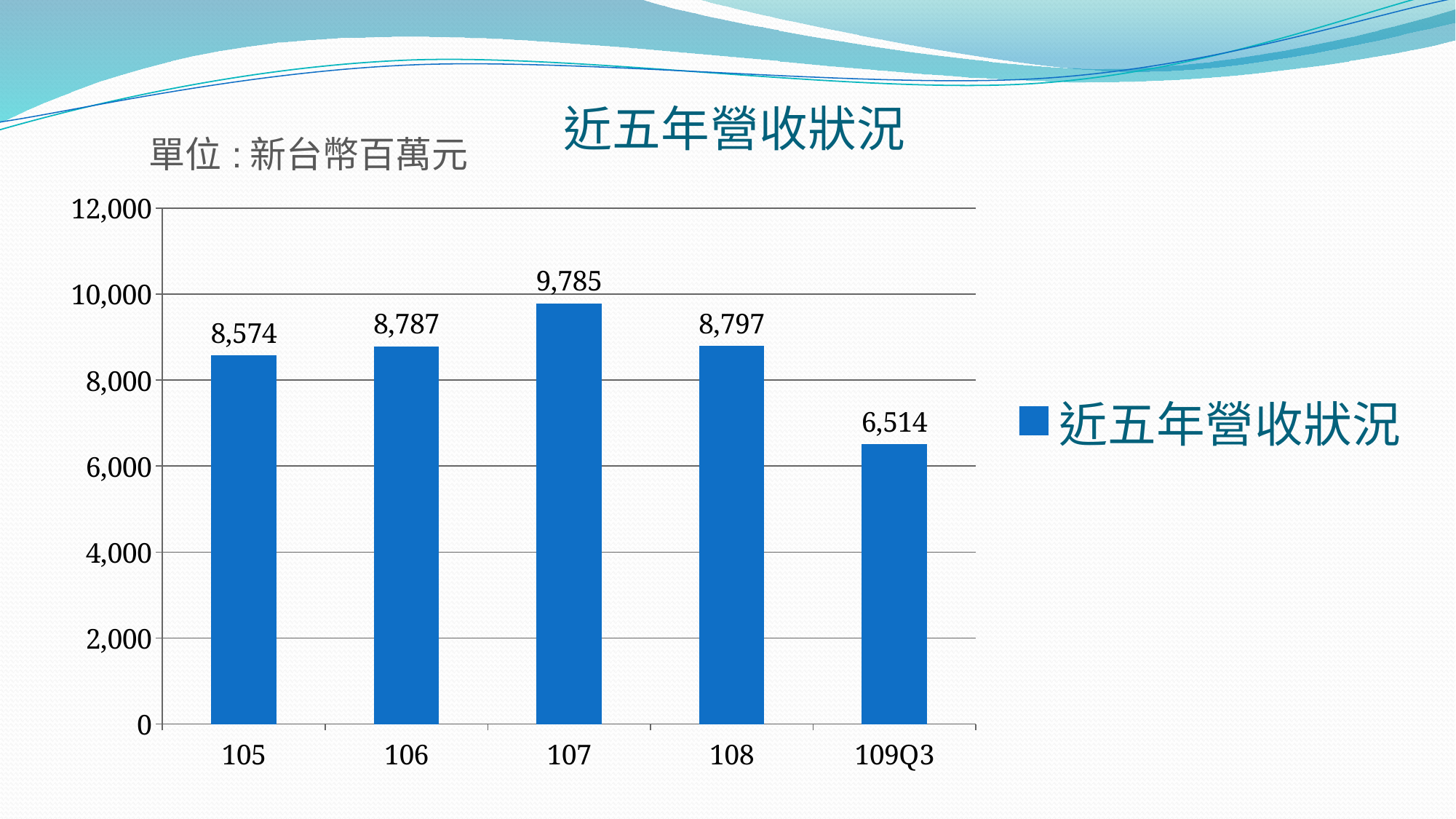

### Chart:

| Category | 近五年營收狀況 |
|---|---|
| 105 | 8574.0 |
| 106 | 8787.0 |
| 107 | 9785.0 |
| 108 | 8797.0 |
| 109Q3 | 6514.0 |